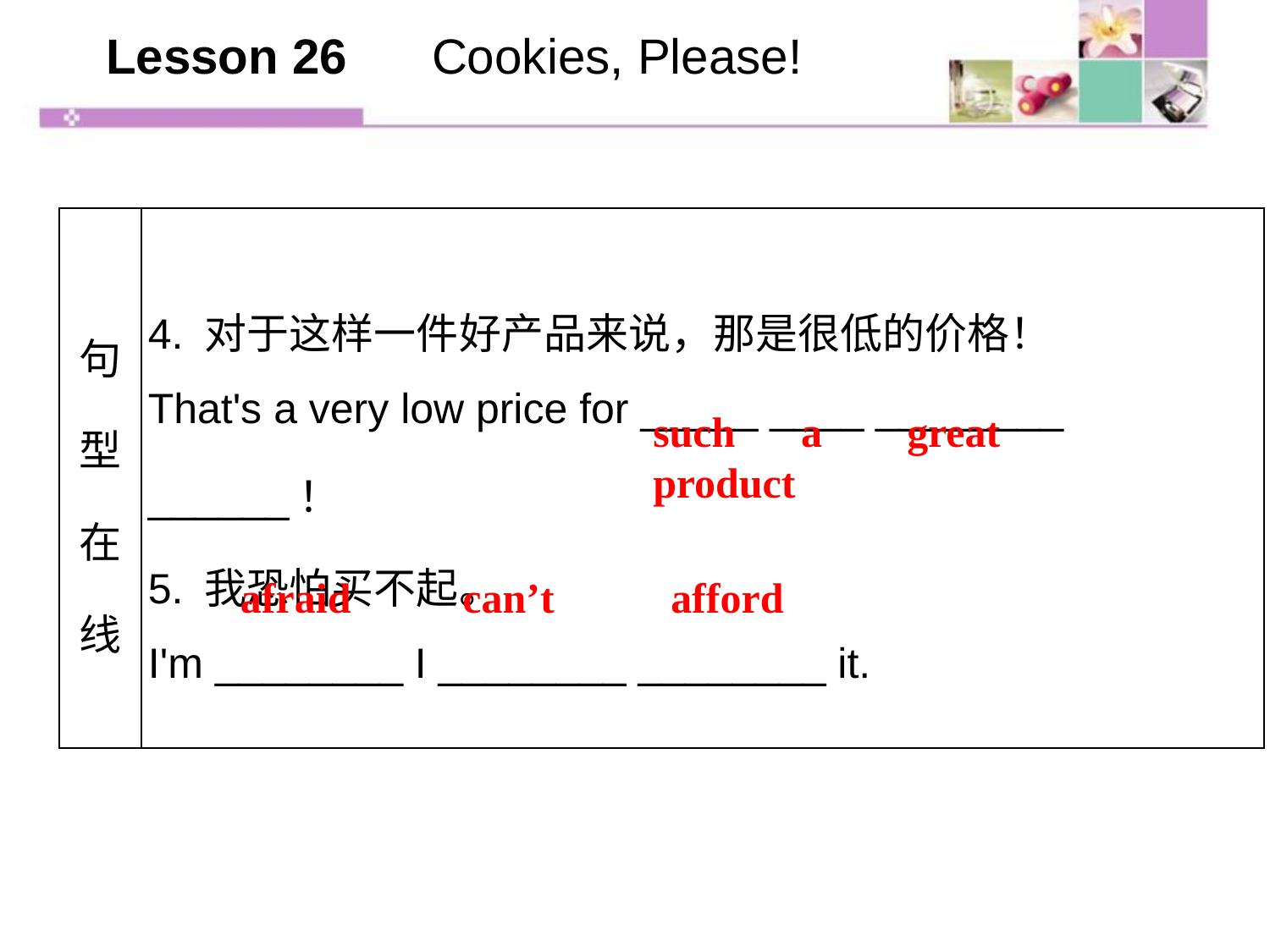

Lesson 26　 Cookies, Please!
| 句型在线 | 4. 对于这样一件好产品来说，那是很低的价格！ That's a very low price for \_\_\_\_\_ \_\_\_\_ \_\_\_\_\_\_\_\_ \_\_\_\_\_\_！ 5. 我恐怕买不起。 I'm \_\_\_\_\_\_\_\_ I \_\_\_\_\_\_\_\_ \_\_\_\_\_\_\_\_ it. |
| --- | --- |
such 	  a 	great 	    product
afraid	         can’t           afford